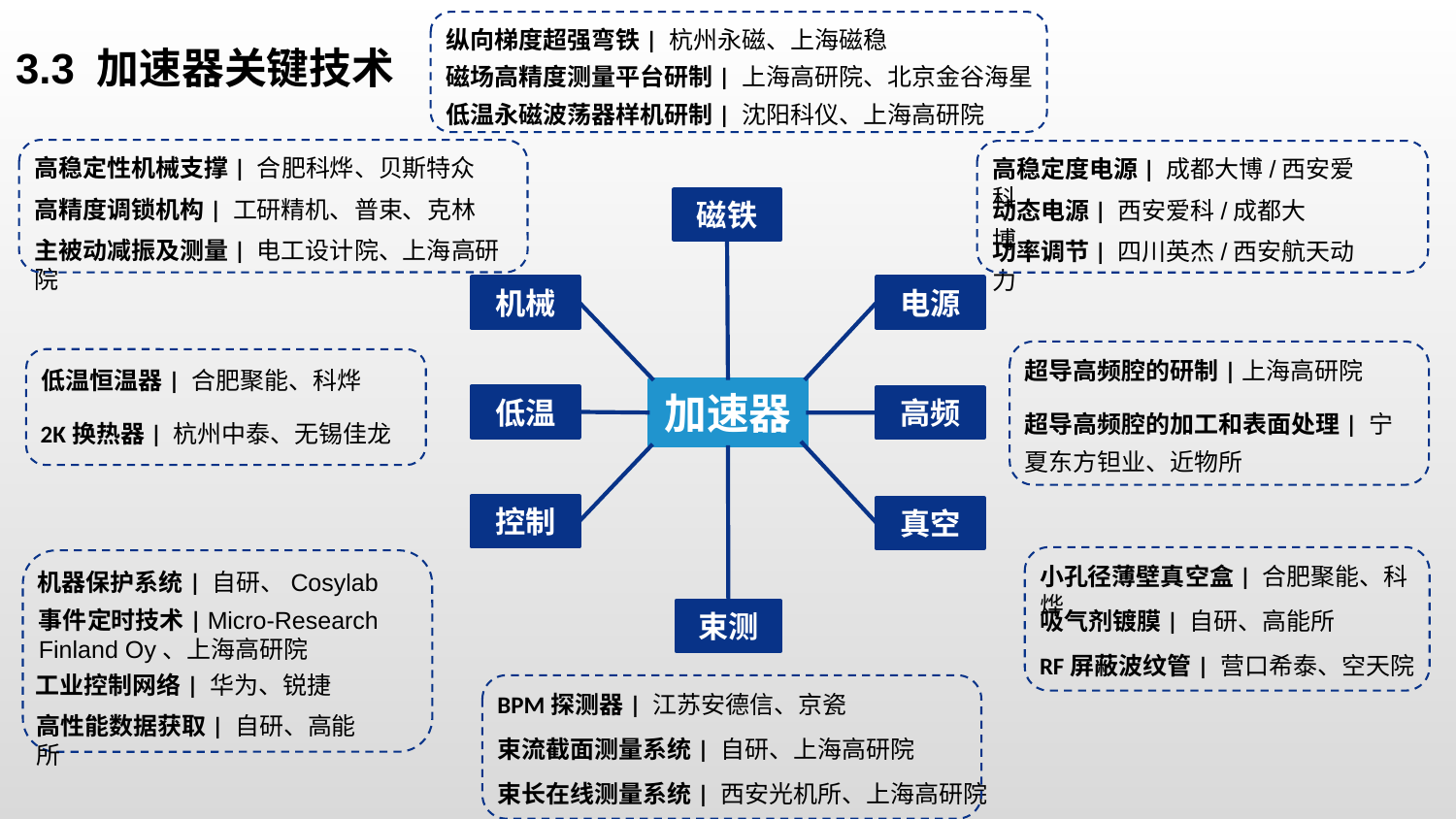

纵向梯度超强弯铁| 杭州永磁、上海磁稳
磁场高精度测量平台研制| 上海高研院、北京金谷海星
低温永磁波荡器样机研制| 沈阳科仪、上海高研院
3.3 加速器关键技术

高稳定性机械支撑| 合肥科烨、贝斯特众
高精度调锁机构| 工研精机、普束、克林
主被动减振及测量| 电工设计院、上海高研院

高稳定度电源| 成都大博/西安爱科
动态电源| 西安爱科/成都大博
功率调节| 四川英杰/西安航天动力
磁铁
机械
电源

超导高频腔的研制|上海高研院

超导高频腔的加工和表面处理| 宁夏东方钽业、近物所

低温恒温器| 合肥聚能、科烨
2K换热器| 杭州中泰、无锡佳龙
加速器
低温
高频
控制
真空

小孔径薄壁真空盒| 合肥聚能、科烨
吸气剂镀膜| 自研、高能所
RF屏蔽波纹管| 营口希泰、空天院

机器保护系统| 自研、Cosylab
事件定时技术| Micro-Research Finland Oy、上海高研院
工业控制网络| 华为、锐捷
束测

BPM探测器| 江苏安德信、京瓷
束流截面测量系统| 自研、上海高研院
束长在线测量系统| 西安光机所、上海高研院
高性能数据获取| 自研、高能所